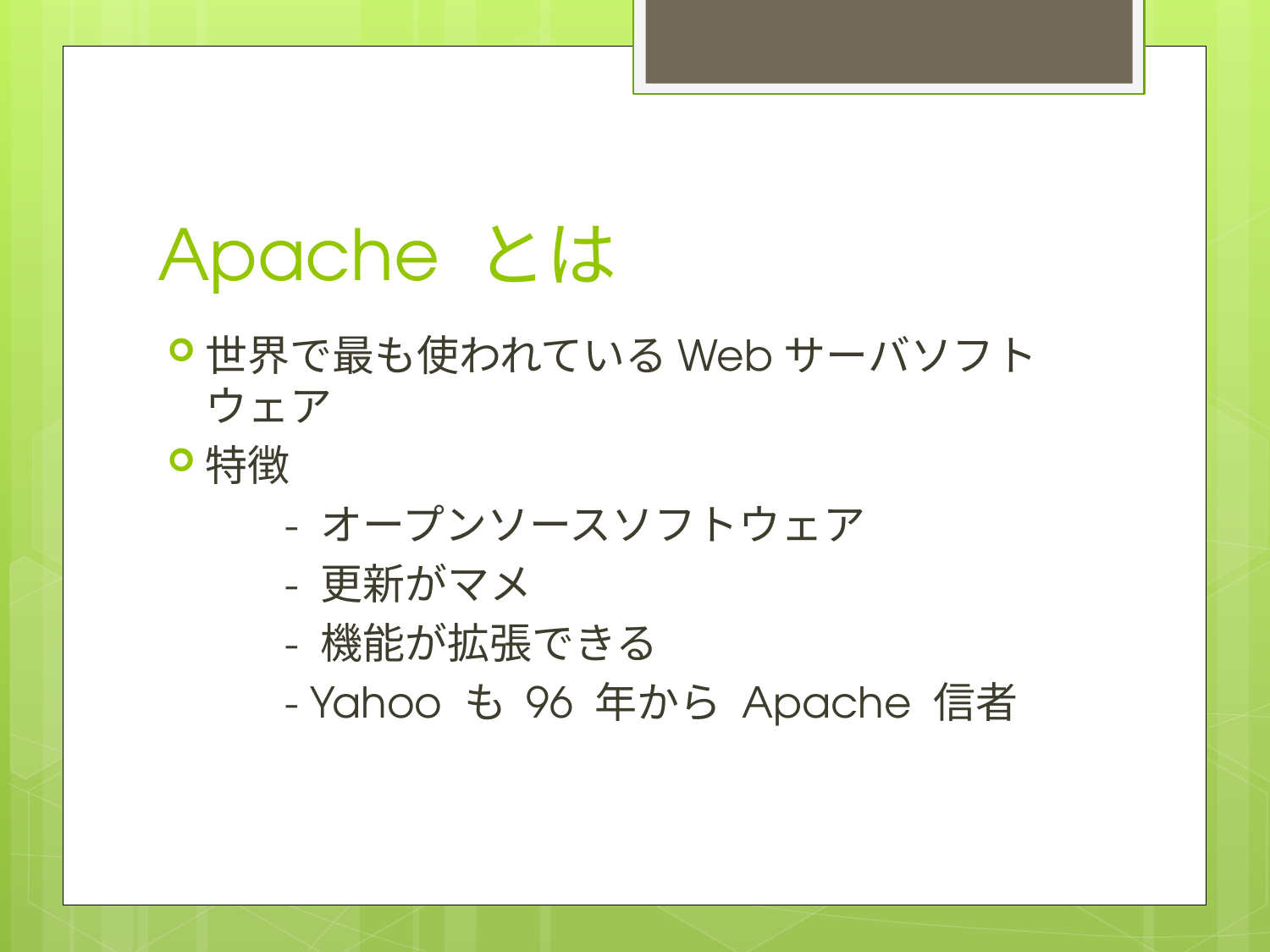

# Apache とは
世界で最も使われているWebサーバソフトウェア
特徴
	- オープンソースソフトウェア
	- 更新がマメ
	- 機能が拡張できる
	- Yahoo も 96 年から Apache 信者